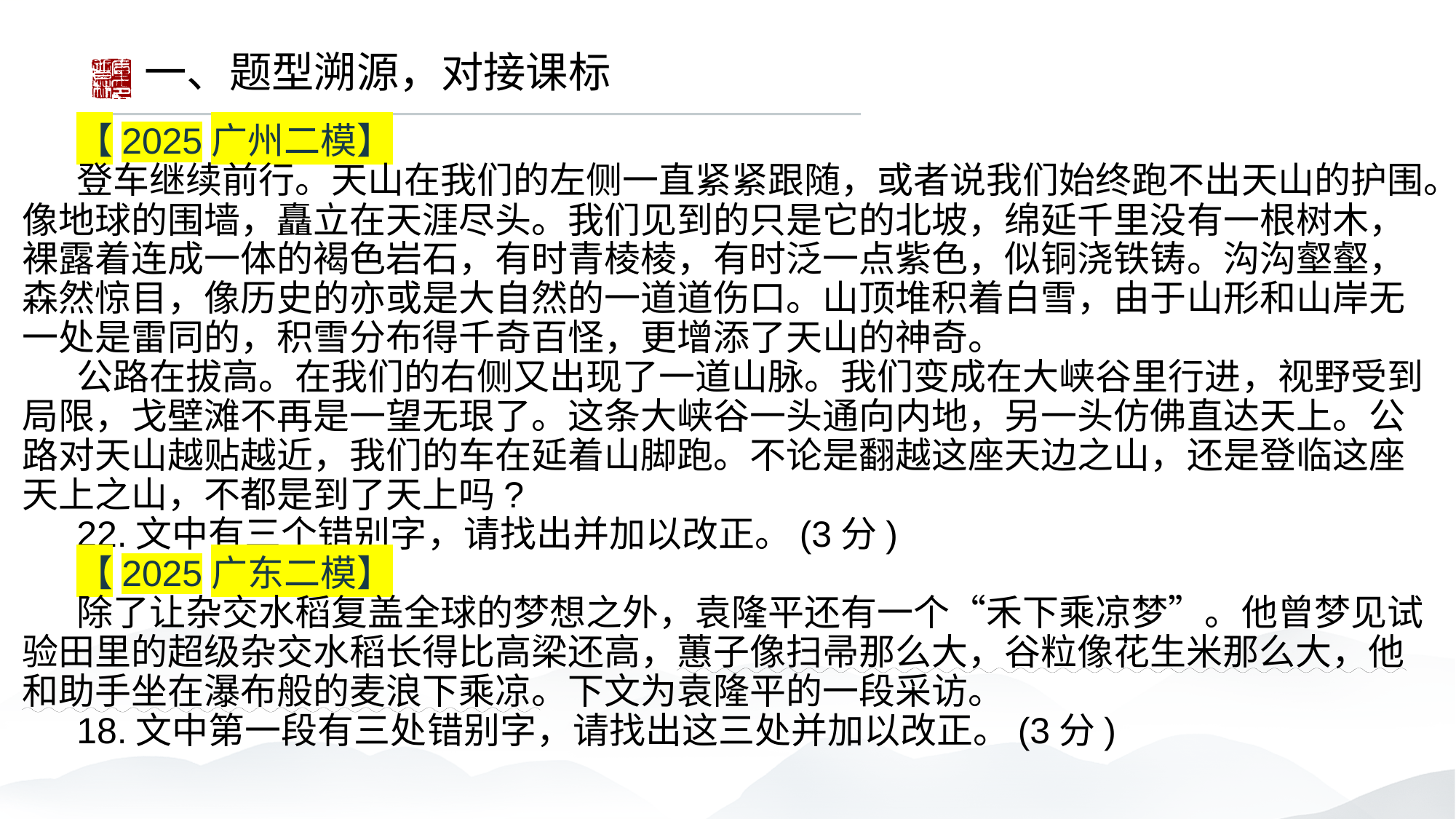

一、题型溯源，对接课标
【2025广州二模】
登车继续前行。天山在我们的左侧一直紧紧跟随，或者说我们始终跑不出天山的护围。像地球的围墙，矗立在天涯尽头。我们见到的只是它的北坡，绵延千里没有一根树木，裸露着连成一体的褐色岩石，有时青棱棱，有时泛一点紫色，似铜浇铁铸。沟沟壑壑，森然惊目，像历史的亦或是大自然的一道道伤口。山顶堆积着白雪，由于山形和山岸无一处是雷同的，积雪分布得千奇百怪，更增添了天山的神奇。
公路在拔高。在我们的右侧又出现了一道山脉。我们变成在大峡谷里行进，视野受到局限，戈壁滩不再是一望无珢了。这条大峡谷一头通向内地，另一头仿佛直达天上。公路对天山越贴越近，我们的车在延着山脚跑。不论是翻越这座天边之山，还是登临这座天上之山，不都是到了天上吗?
22.文中有三个错别字，请找出并加以改正。(3分)
【2025广东二模】
除了让杂交水稻复盖全球的梦想之外，袁隆平还有一个“禾下乘凉梦”。他曾梦见试验田里的超级杂交水稻长得比高梁还高，蕙子像扫帚那么大，谷粒像花生米那么大，他和助手坐在瀑布般的麦浪下乘凉。下文为袁隆平的一段采访。
18.文中第一段有三处错别字，请找出这三处并加以改正。(3分)